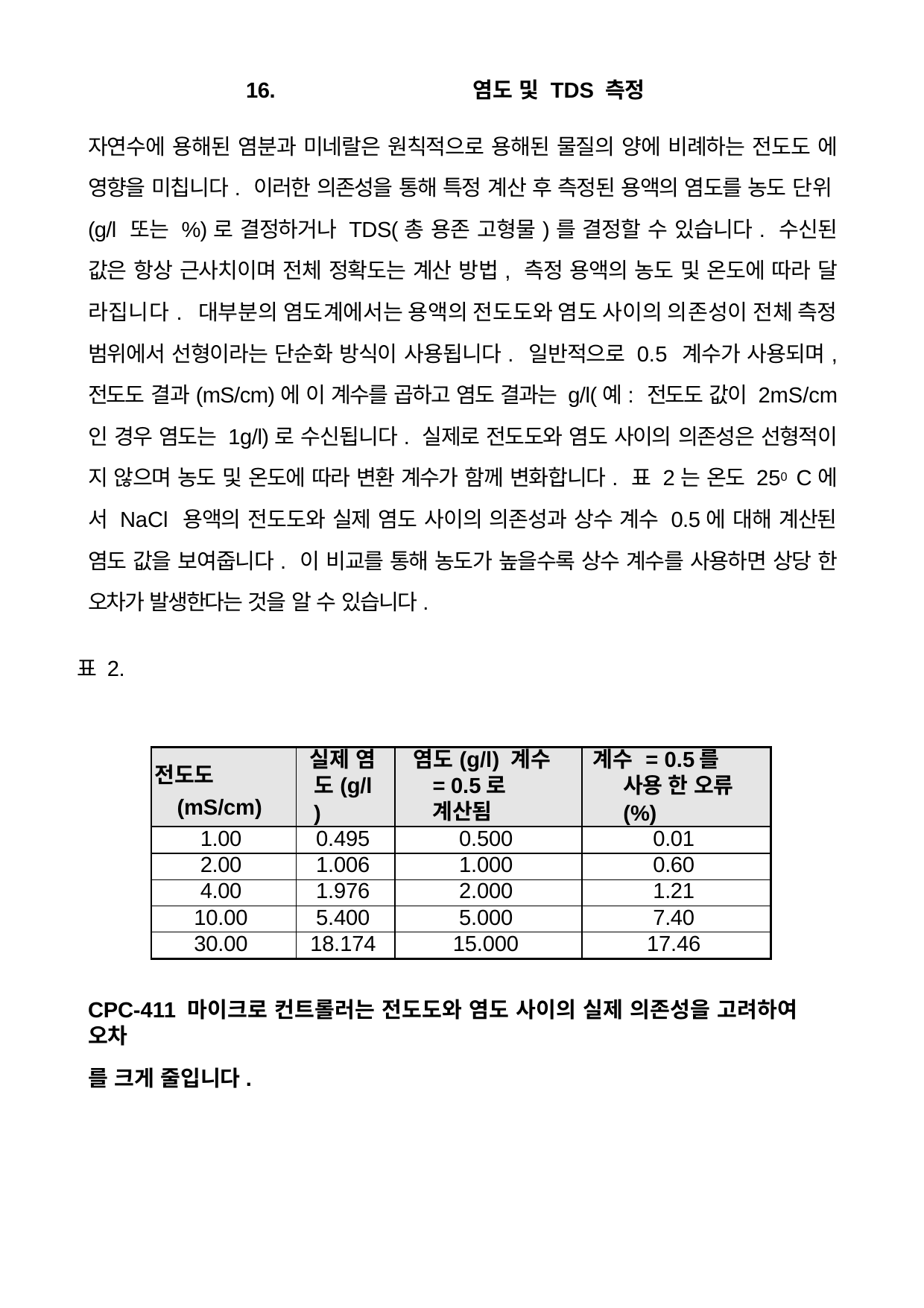

16.	염도 및 TDS 측정

자연수에 용해된 염분과 미네랄은 원칙적으로 용해된 물질의 양에 비례하는 전도도 에 영향을 미칩니다. 이러한 의존성을 통해 특정 계산 후 측정된 용액의 염도를 농도 단위(g/l 또는 %)로 결정하거나 TDS(총 용존 고형물)를 결정할 수 있습니다. 수신된 값은 항상 근사치이며 전체 정확도는 계산 방법, 측정 용액의 농도 및 온도에 따라 달 라집니다. 대부분의 염도계에서는 용액의 전도도와 염도 사이의 의존성이 전체 측정 범위에서 선형이라는 단순화 방식이 사용됩니다. 일반적으로 0.5 계수가 사용되며, 전도도 결과(mS/cm)에 이 계수를 곱하고 염도 결과는 g/l(예: 전도도 값이 2mS/cm 인 경우 염도는 1g/l)로 수신됩니다. 실제로 전도도와 염도 사이의 의존성은 선형적이 지 않으며 농도 및 온도에 따라 변환 계수가 함께 변화합니다. 표 2는 온도 250 C에 서 NaCl 용액의 전도도와 실제 염도 사이의 의존성과 상수 계수 0.5에 대해 계산된 염도 값을 보여줍니다. 이 비교를 통해 농도가 높을수록 상수 계수를 사용하면 상당 한 오차가 발생한다는 것을 알 수 있습니다.

표 2.
| 전도도 (mS/cm) | 실제 염 도(g/l) | 염도(g/l) 계수 = 0.5로 계산됨 | 계수 = 0.5를 사용 한 오류(%) |
| --- | --- | --- | --- |
| 1.00 | 0.495 | 0.500 | 0.01 |
| 2.00 | 1.006 | 1.000 | 0.60 |
| 4.00 | 1.976 | 2.000 | 1.21 |
| 10.00 | 5.400 | 5.000 | 7.40 |
| 30.00 | 18.174 | 15.000 | 17.46 |
CPC-411 마이크로 컨트롤러는 전도도와 염도 사이의 실제 의존성을 고려하여 오차
를 크게 줄입니다.
34